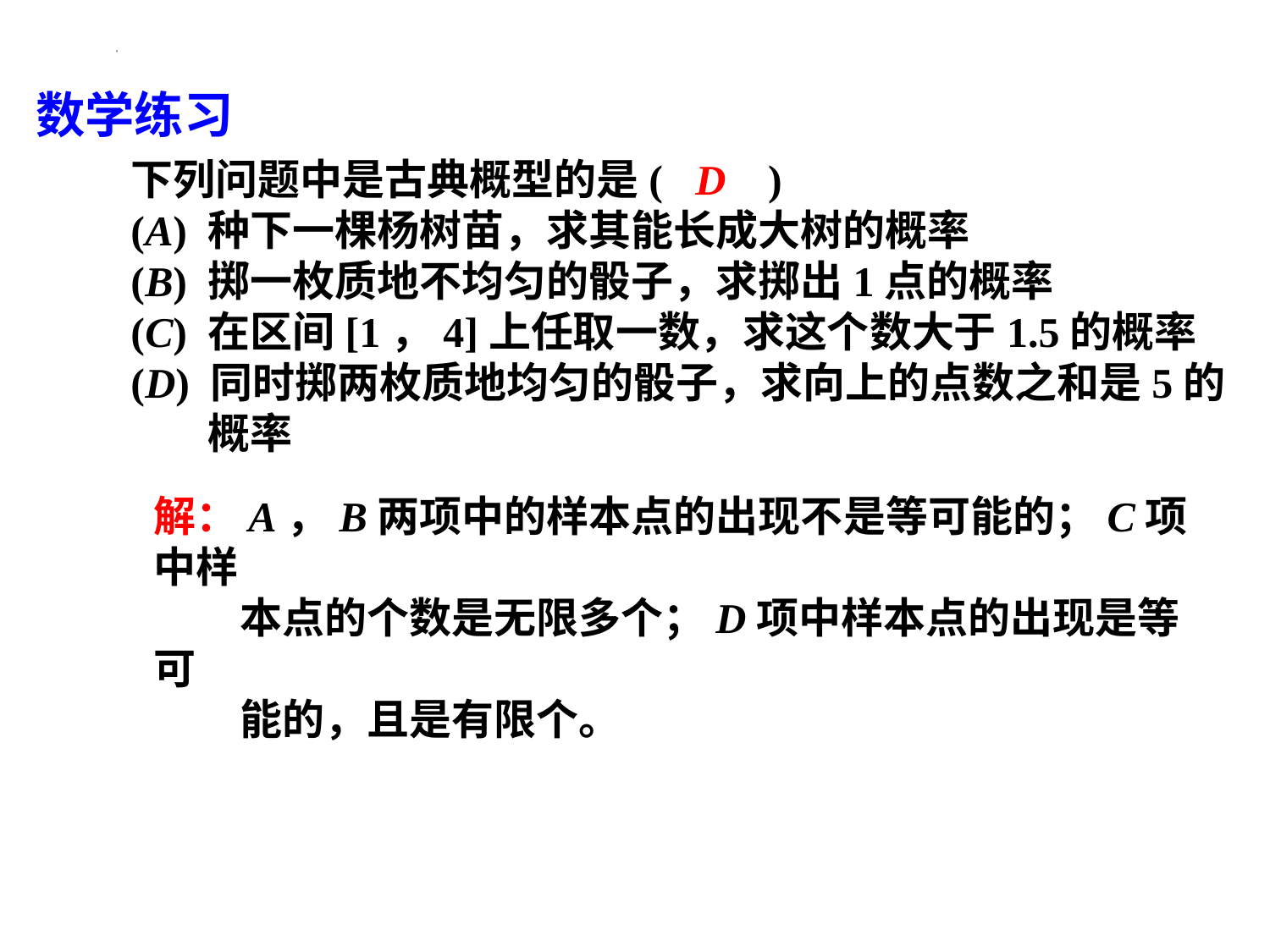

数学练习
D
下列问题中是古典概型的是(　　)
(A) 种下一棵杨树苗，求其能长成大树的概率
(B) 掷一枚质地不均匀的骰子，求掷出1点的概率
(C) 在区间[1，4]上任取一数，求这个数大于1.5的概率
(D) 同时掷两枚质地均匀的骰子，求向上的点数之和是5的
       概率
解：A，B两项中的样本点的出现不是等可能的；C项中样
        本点的个数是无限多个；D项中样本点的出现是等可
        能的，且是有限个。